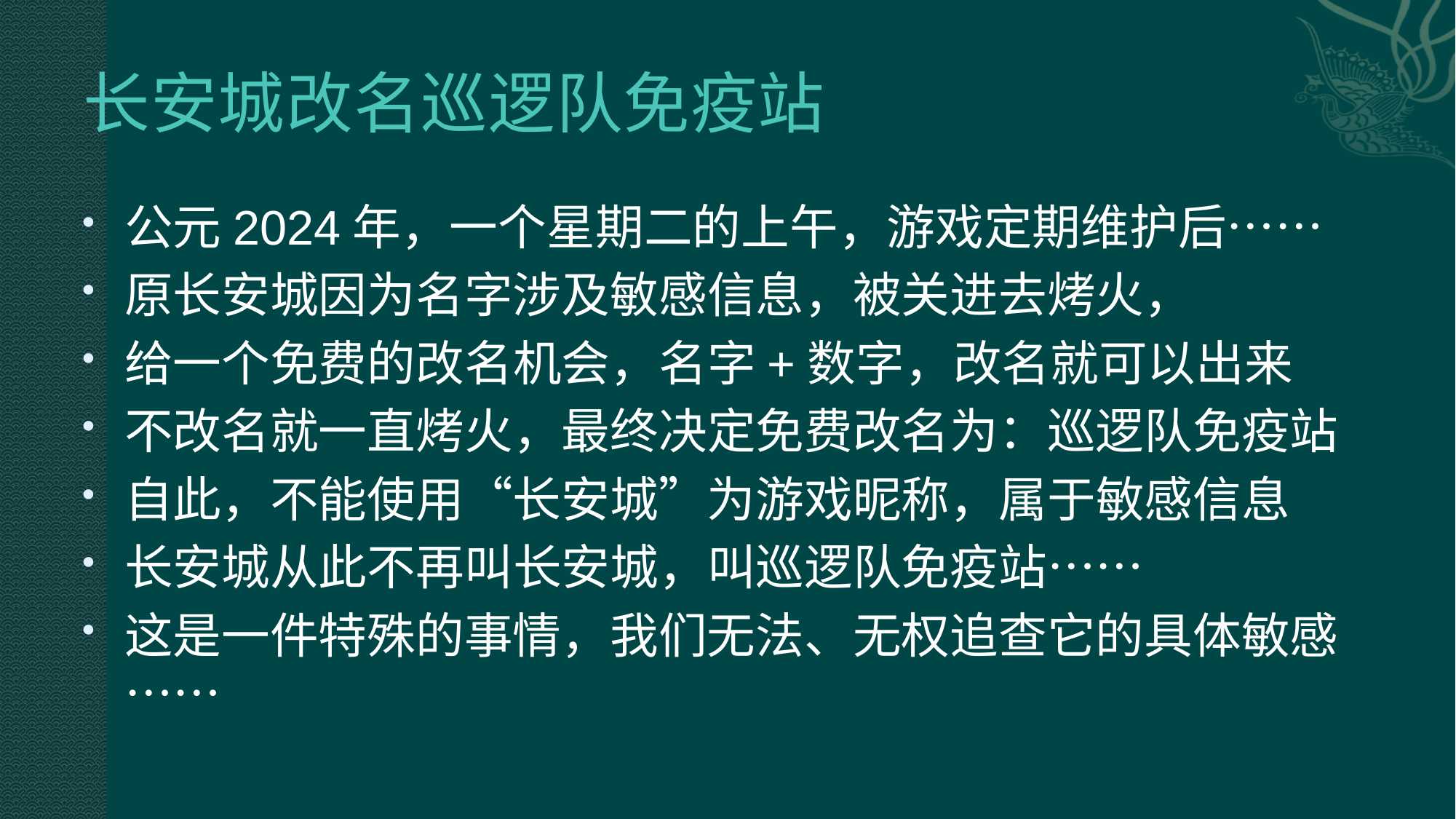

# 长安城改名巡逻队免疫站
公元2024年，一个星期二的上午，游戏定期维护后……
原长安城因为名字涉及敏感信息，被关进去烤火，
给一个免费的改名机会，名字+数字，改名就可以出来
不改名就一直烤火，最终决定免费改名为：巡逻队免疫站
自此，不能使用“长安城”为游戏昵称，属于敏感信息
长安城从此不再叫长安城，叫巡逻队免疫站……
这是一件特殊的事情，我们无法、无权追查它的具体敏感……